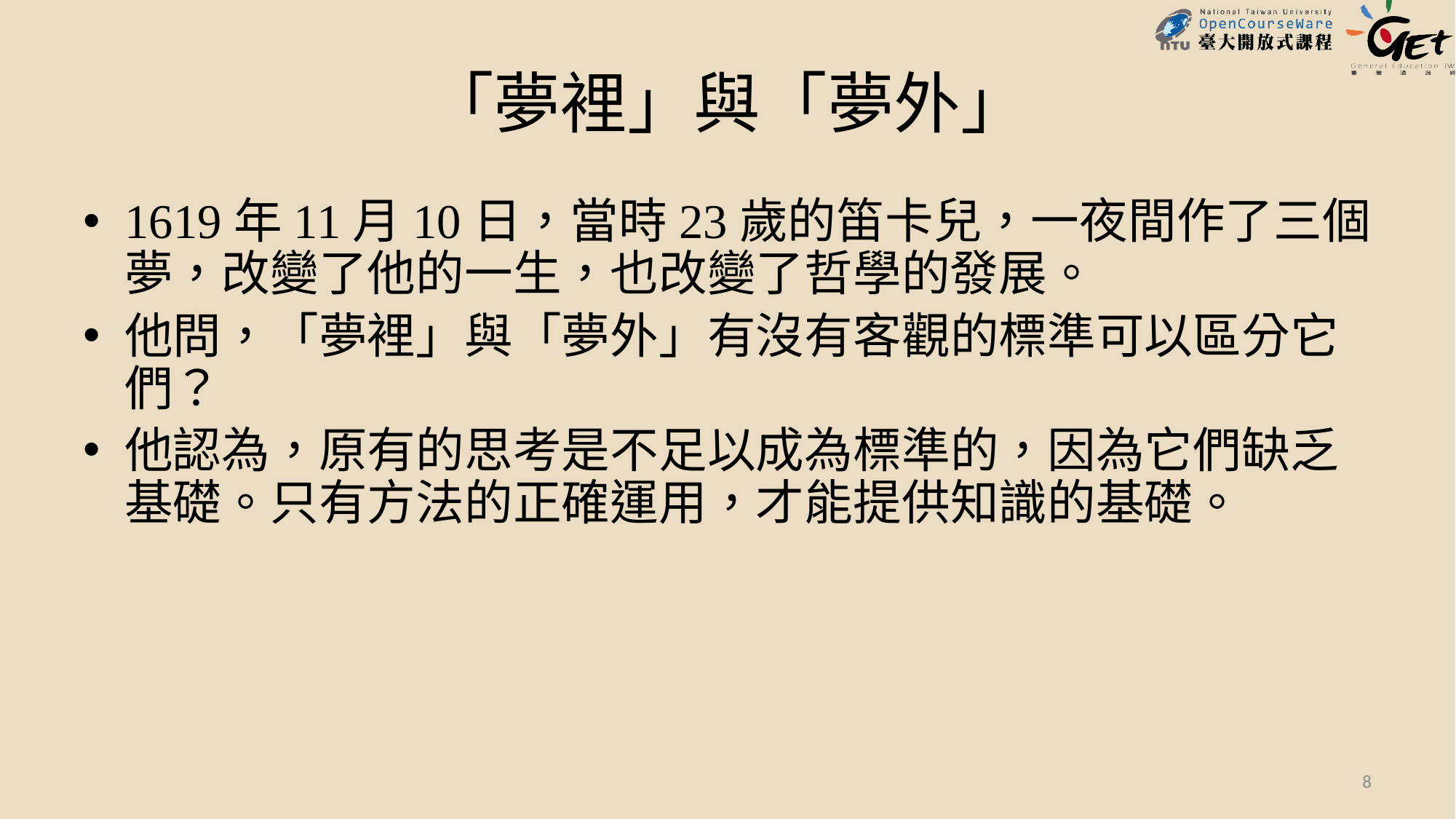

# 「夢裡」與「夢外」
1619年11月10日，當時23歲的笛卡兒，一夜間作了三個夢，改變了他的一生，也改變了哲學的發展。
他問，「夢裡」與「夢外」有沒有客觀的標準可以區分它們？
他認為，原有的思考是不足以成為標準的，因為它們缺乏基礎。只有方法的正確運用，才能提供知識的基礎。
8